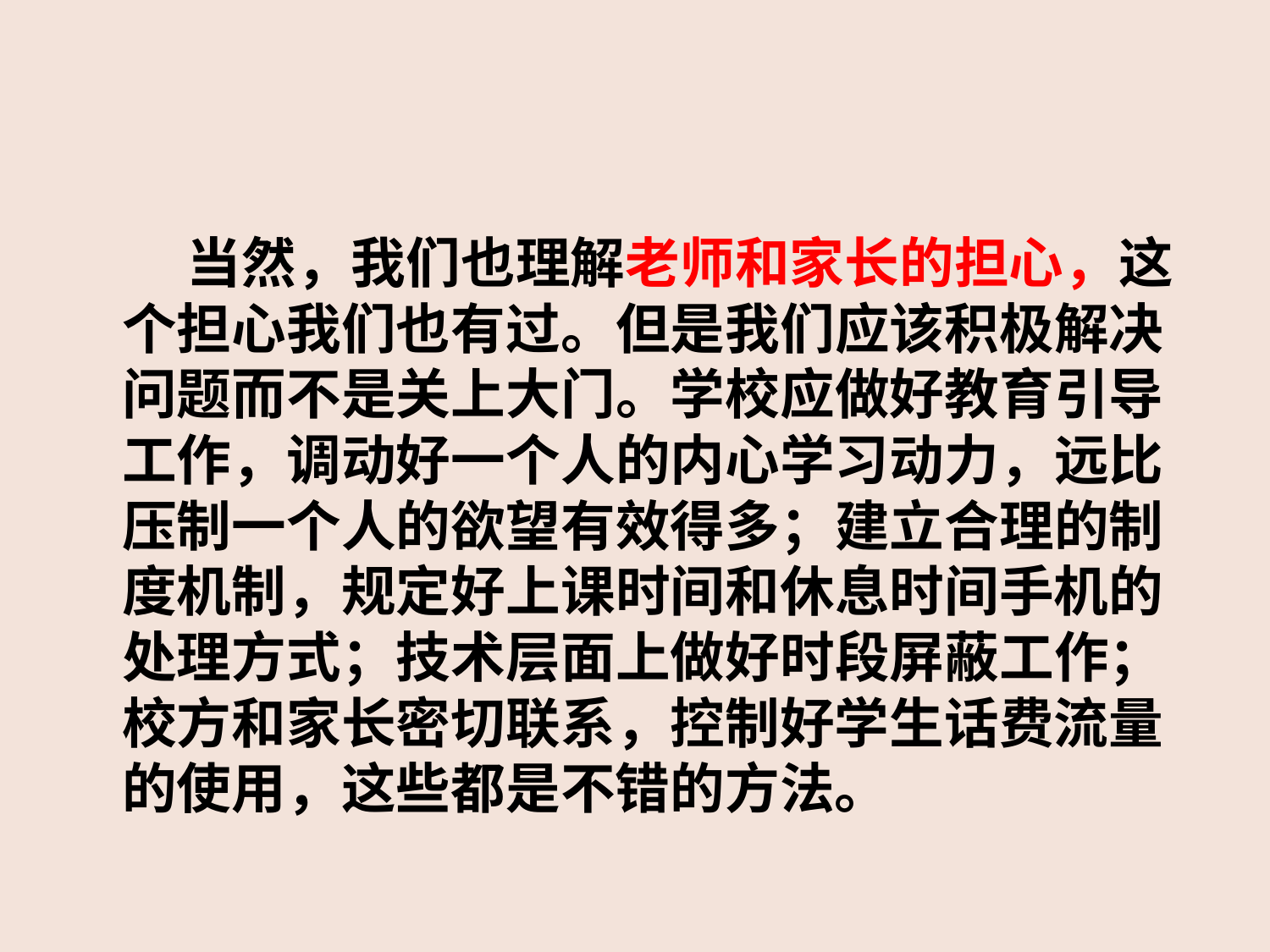

当然，我们也理解老师和家长的担心，这个担心我们也有过。但是我们应该积极解决问题而不是关上大门。学校应做好教育引导工作，调动好一个人的内心学习动力，远比压制一个人的欲望有效得多；建立合理的制度机制，规定好上课时间和休息时间手机的处理方式；技术层面上做好时段屏蔽工作；校方和家长密切联系，控制好学生话费流量的使用，这些都是不错的方法。